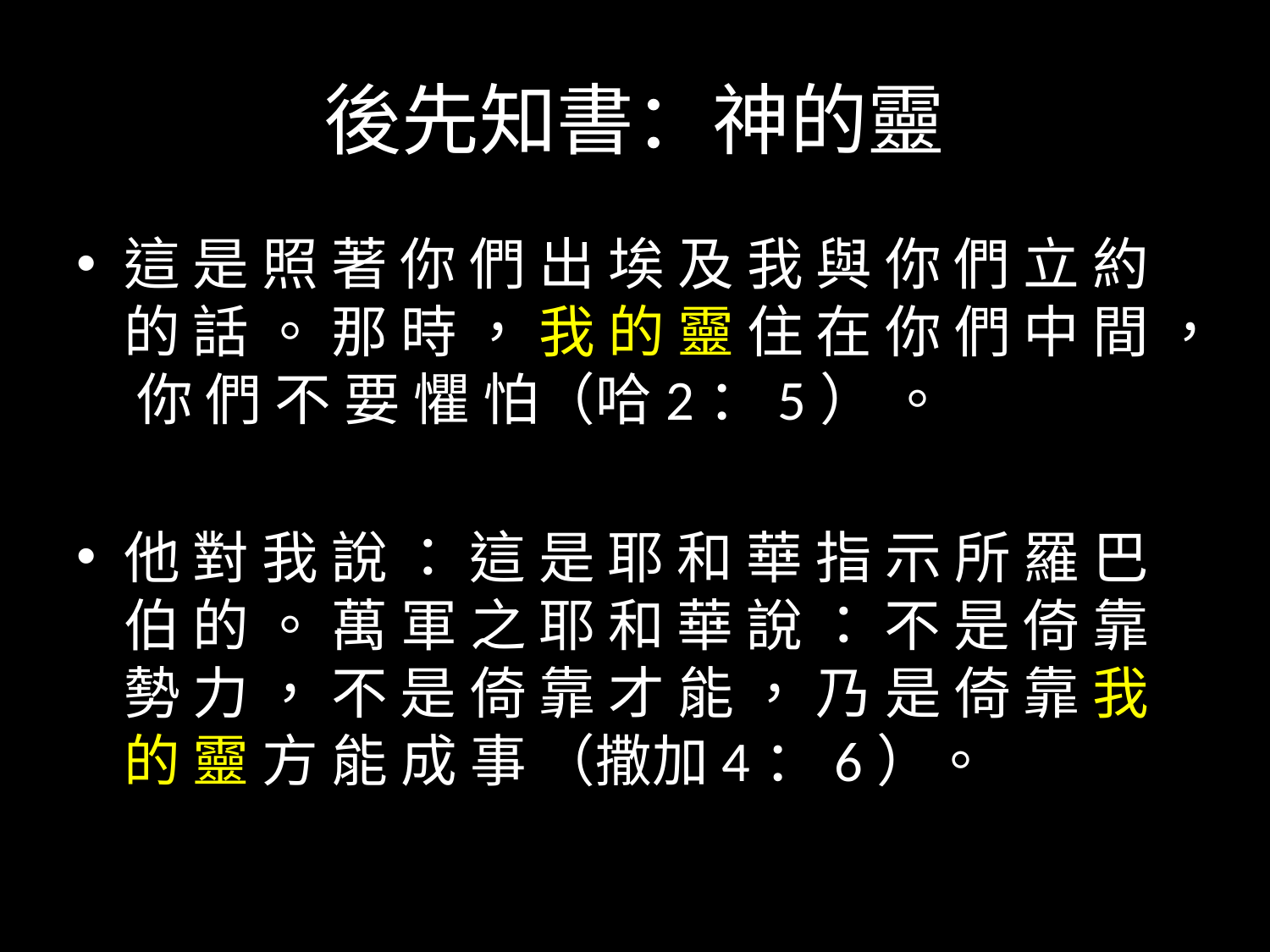

# 後先知書：神的靈
這 是 照 著 你 們 出 埃 及 我 與 你 們 立 約 的 話 。 那 時 ， 我 的 靈 住 在 你 們 中 間 ， 你 們 不 要 懼 怕（哈2：5） 。

他 對 我 說 ： 這 是 耶 和 華 指 示 所 羅 巴 伯 的 。 萬 軍 之 耶 和 華 說 ： 不 是 倚 靠 勢 力 ， 不 是 倚 靠 才 能 ， 乃 是 倚 靠 我 的 靈 方 能 成 事 （撒加4：6）。